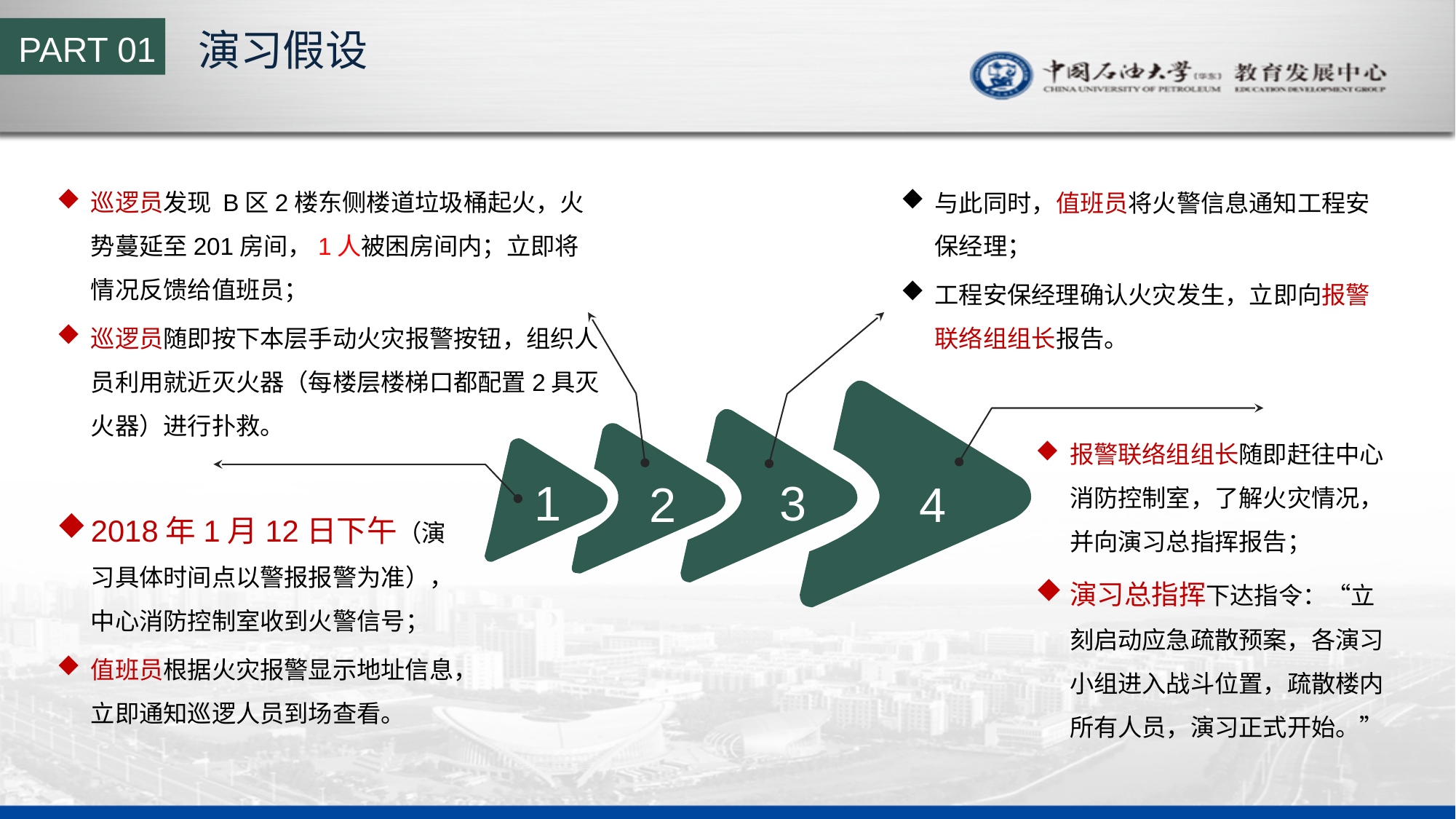

演习假设
PART 01
巡逻员发现 B区2楼东侧楼道垃圾桶起火，火势蔓延至201房间，1人被困房间内；立即将情况反馈给值班员；
巡逻员随即按下本层手动火灾报警按钮，组织人员利用就近灭火器（每楼层楼梯口都配置2具灭火器）进行扑救。

与此同时，值班员将火警信息通知工程安保经理；
工程安保经理确认火灾发生，立即向报警联络组组长报告。

报警联络组组长随即赶往中心消防控制室，了解火灾情况，并向演习总指挥报告；
演习总指挥下达指令：“立刻启动应急疏散预案，各演习小组进入战斗位置，疏散楼内所有人员，演习正式开始。”

3
1
4
2

2018年1月12日下午（演习具体时间点以警报报警为准），中心消防控制室收到火警信号；
值班员根据火灾报警显示地址信息，立即通知巡逻人员到场查看。